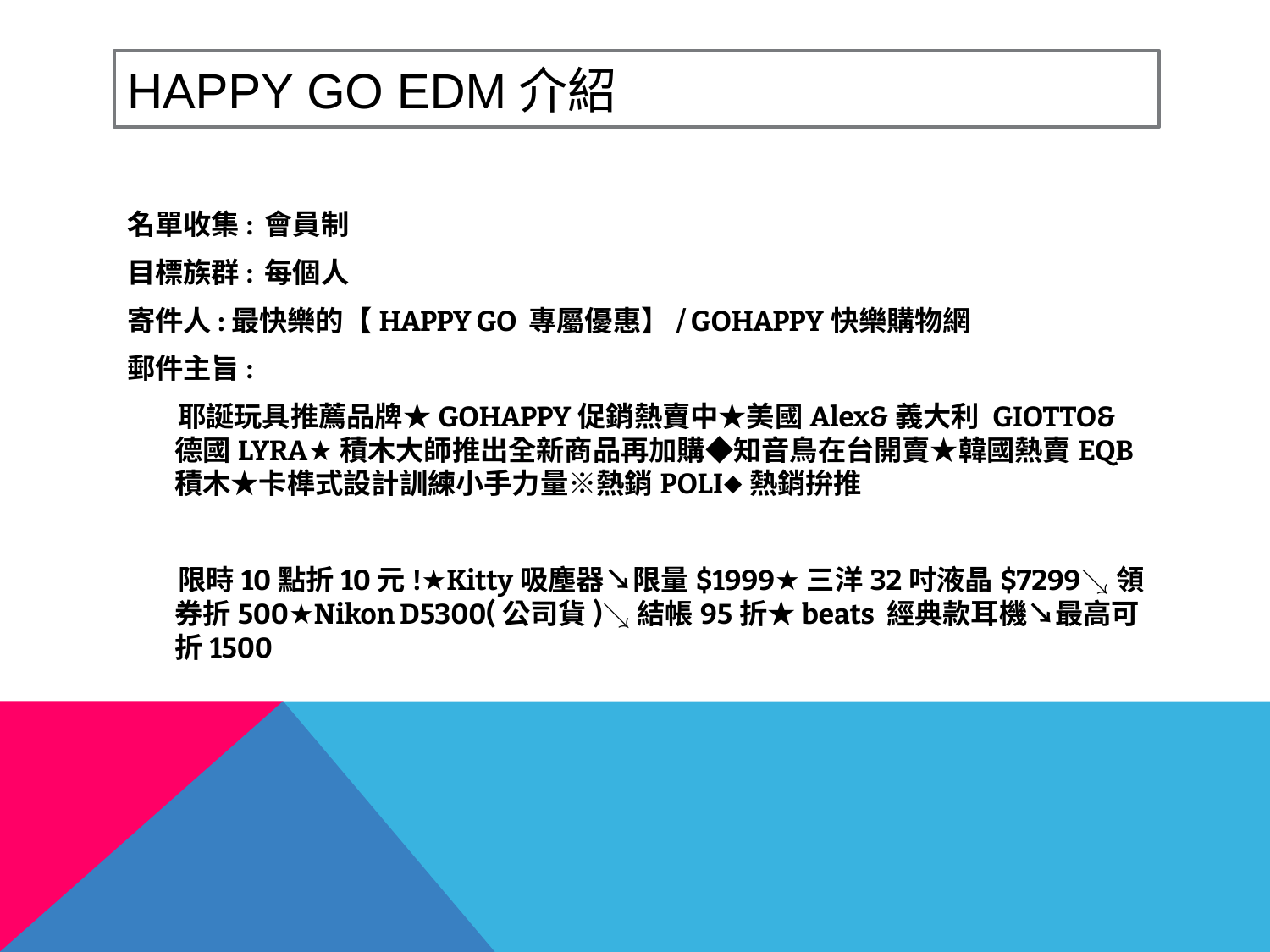

# Happy go edm介紹

名單收集: 會員制
目標族群: 每個人
寄件人:最快樂的【HAPPY GO 專屬優惠】/ GOHAPPY快樂購物網
郵件主旨:
       耶誕玩具推薦品牌★GOHAPPY促銷熱賣中★美國Alex&義大利 GIOTTO&德國LYRA★積木大師推出全新商品再加購◆知音鳥在台開賣★韓國熱賣EQB積木★卡榫式設計訓練小手力量※熱銷POLI◆熱銷拚推

       限時10點折10元!★Kitty吸塵器↘限量$1999★三洋32吋液晶$7299↘領券折500★Nikon D5300(公司貨)↘結帳95折★beats 經典款耳機↘最高可折1500